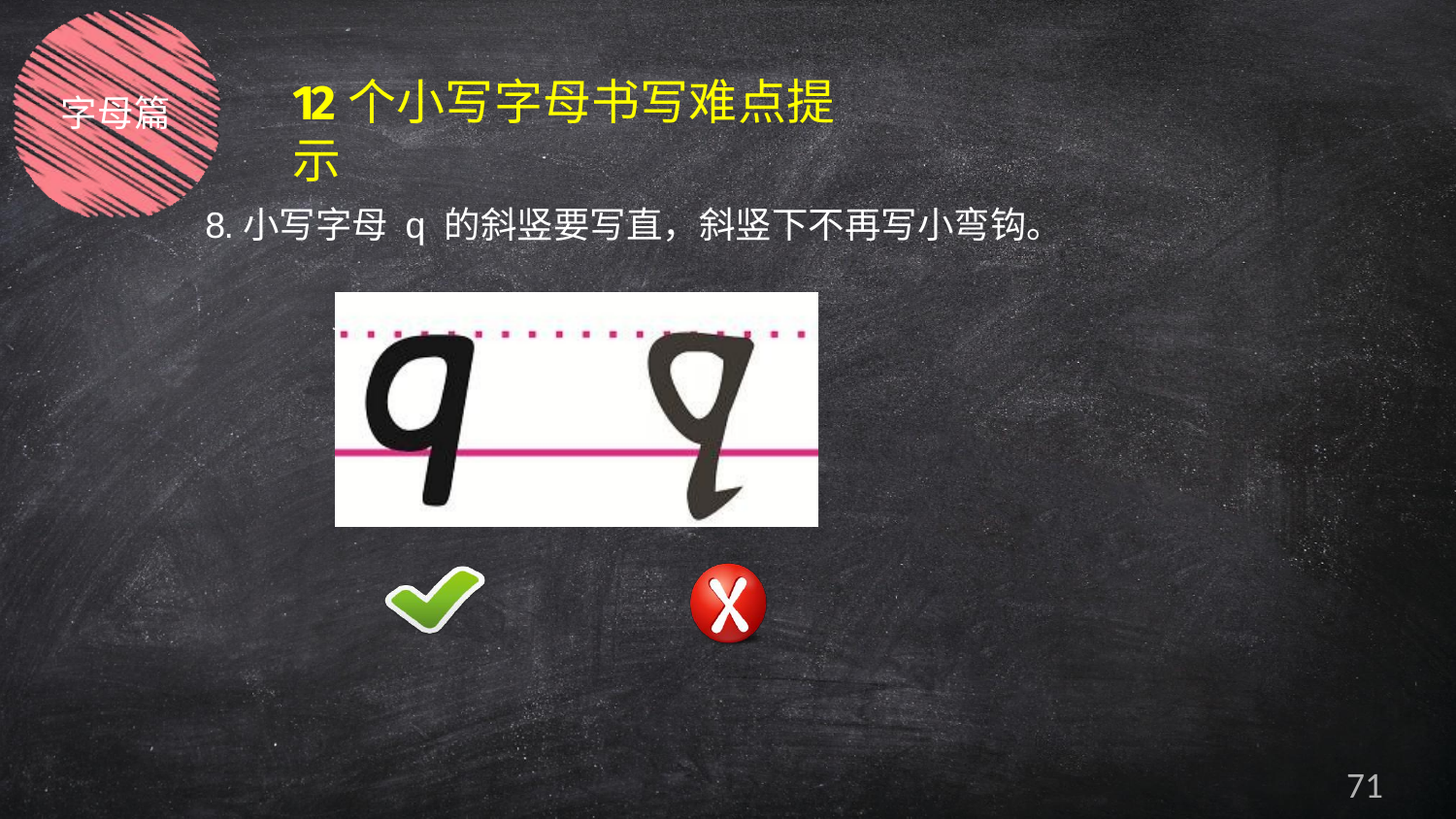

12个小写字母书写难点提示
字母篇
8.小写字母 q 的斜竖要写直，斜竖下不再写小弯钩。

71